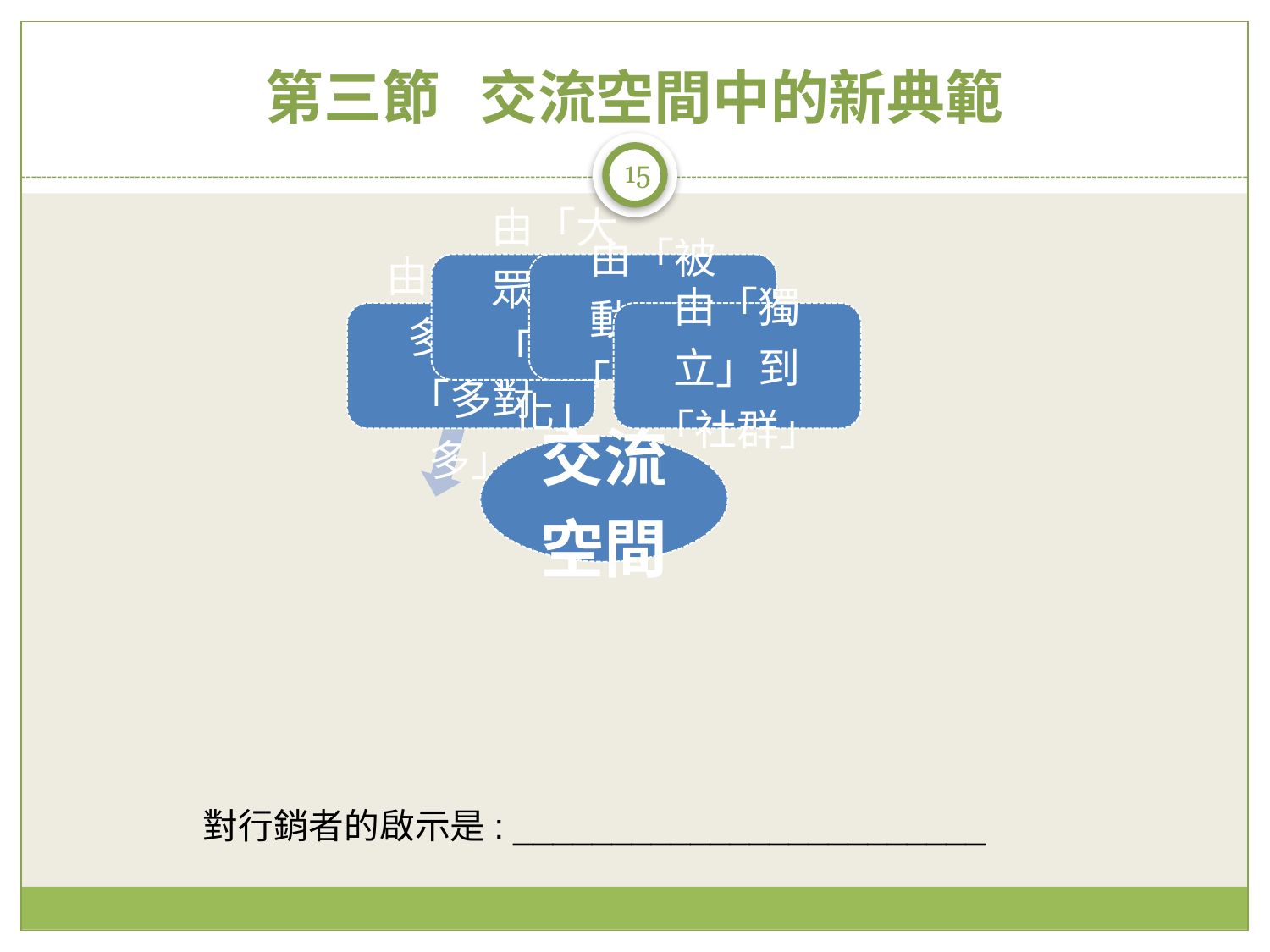

# 第三節   交流空間中的新典範
15
交流空間
對行銷者的啟示是: ________________________